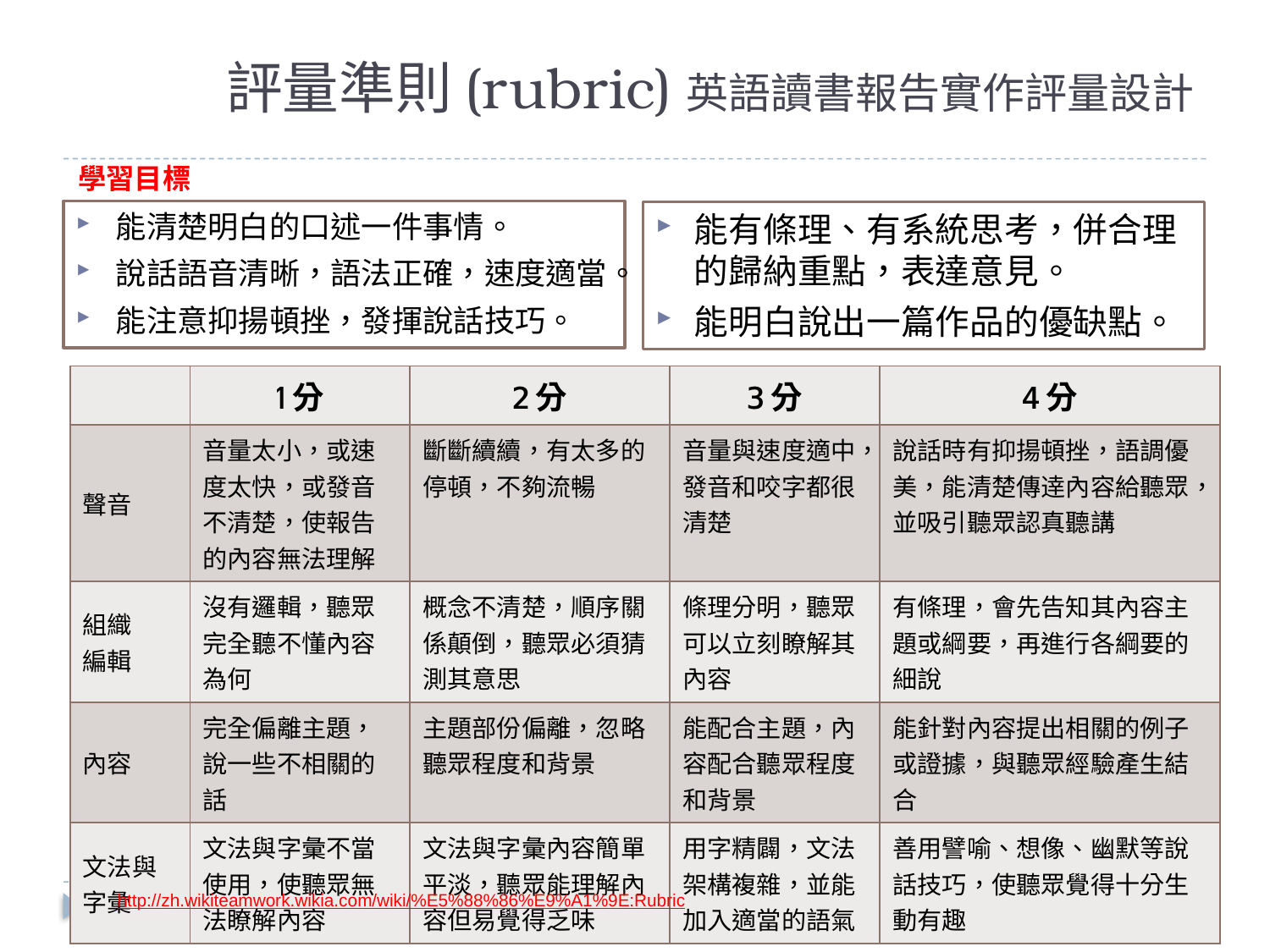

# 評量準則(rubric)英語讀書報告實作評量設計
學習目標
能清楚明白的口述一件事情。
說話語音清晰，語法正確，速度適當。
能注意抑揚頓挫，發揮說話技巧。
能有條理、有系統思考，併合理的歸納重點，表達意見。
能明白說出一篇作品的優缺點。
|  | 1分 | 2分 | 3分 | 4分 |
| --- | --- | --- | --- | --- |
| 聲音 | 音量太小，或速度太快，或發音不清楚，使報告的內容無法理解 | 斷斷續續，有太多的停頓，不夠流暢 | 音量與速度適中，發音和咬字都很清楚 | 說話時有抑揚頓挫，語調優美，能清楚傳逹內容給聽眾，並吸引聽眾認真聽講 |
| 組織 編輯 | 沒有邏輯，聽眾完全聽不懂內容為何 | 概念不清楚，順序關係顛倒，聽眾必須猜測其意思 | 條理分明，聽眾可以立刻瞭解其內容 | 有條理，會先告知其內容主題或綱要，再進行各綱要的細說 |
| 內容 | 完全偏離主題，說一些不相關的話 | 主題部份偏離，忽略聽眾程度和背景 | 能配合主題，內容配合聽眾程度和背景 | 能針對內容提出相關的例子或證據，與聽眾經驗產生結合 |
| 文法與字彙 | 文法與字彙不當使用，使聽眾無法瞭解內容 | 文法與字彙內容簡單平淡，聽眾能理解內容但易覺得乏味 | 用字精闢，文法架構複雜，並能加入適當的語氣 | 善用譬喻、想像、幽默等說話技巧，使聽眾覺得十分生動有趣 |
http://zh.wikiteamwork.wikia.com/wiki/%E5%88%86%E9%A1%9E:Rubric